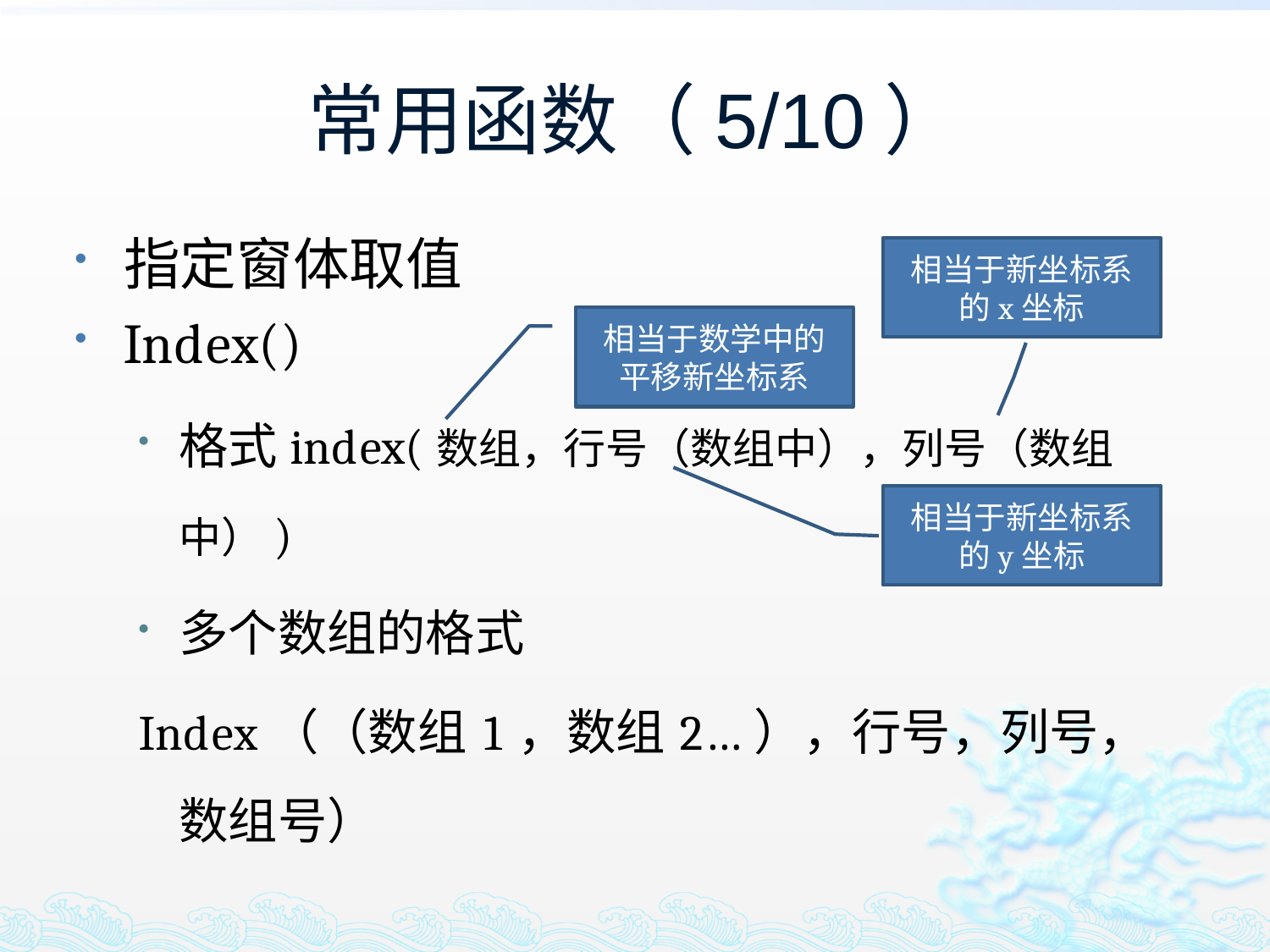

# 常用函数（5/10）
指定窗体取值
Index()
格式index(数组，行号（数组中），列号（数组中）)
多个数组的格式
Index（（数组1，数组2…），行号，列号，数组号）

相当于新坐标系的x坐标
相当于数学中的平移新坐标系
相当于新坐标系的y坐标